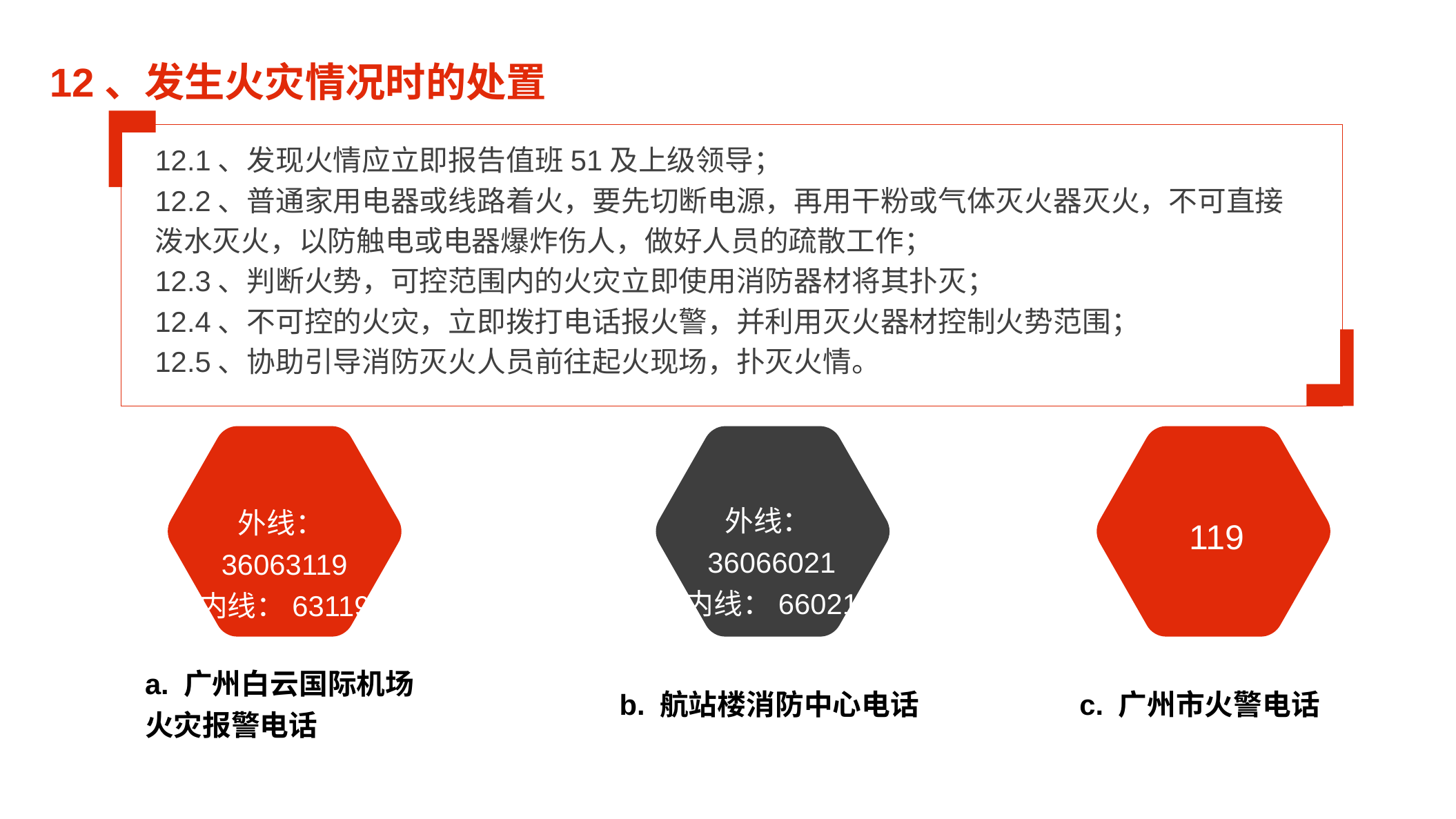

12、发生火灾情况时的处置

12.1、发现火情应立即报告值班51及上级领导；
12.2、普通家用电器或线路着火，要先切断电源，再用干粉或气体灭火器灭火，不可直接泼水灭火，以防触电或电器爆炸伤人，做好人员的疏散工作；
12.3、判断火势，可控范围内的火灾立即使用消防器材将其扑灭；
12.4、不可控的火灾，立即拨打电话报火警，并利用灭火器材控制火势范围；
12.5、协助引导消防灭火人员前往起火现场，扑灭火情。

外线：36066021
内线：66021
外线：36063119
内线：63119
119
a. 广州白云国际机场火灾报警电话
b. 航站楼消防中心电话
c. 广州市火警电话